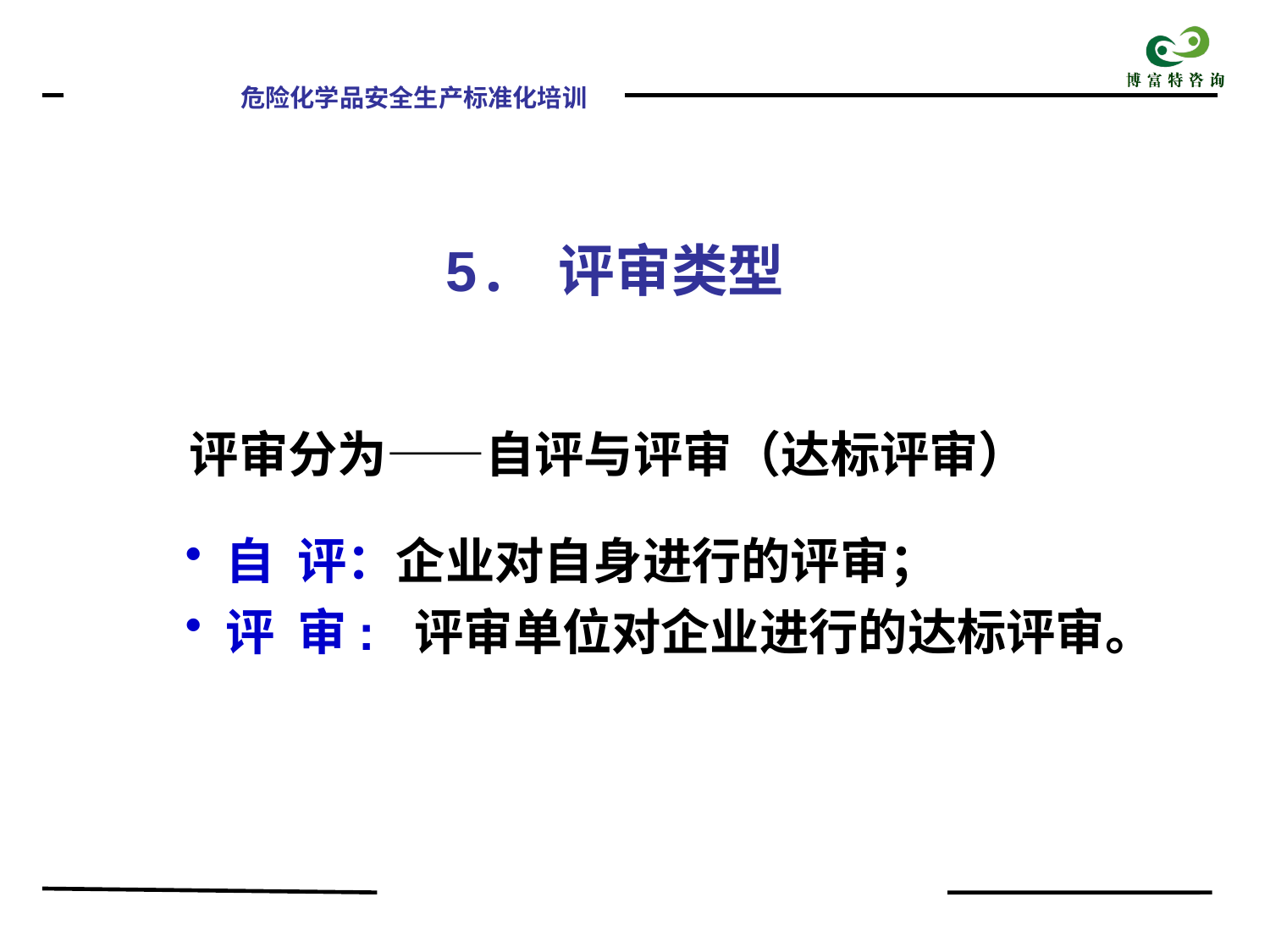

5. 评审类型

     评审分为——自评与评审（达标评审）

 自  评：企业对自身进行的评审；
 评  审:  评审单位对企业进行的达标评审。